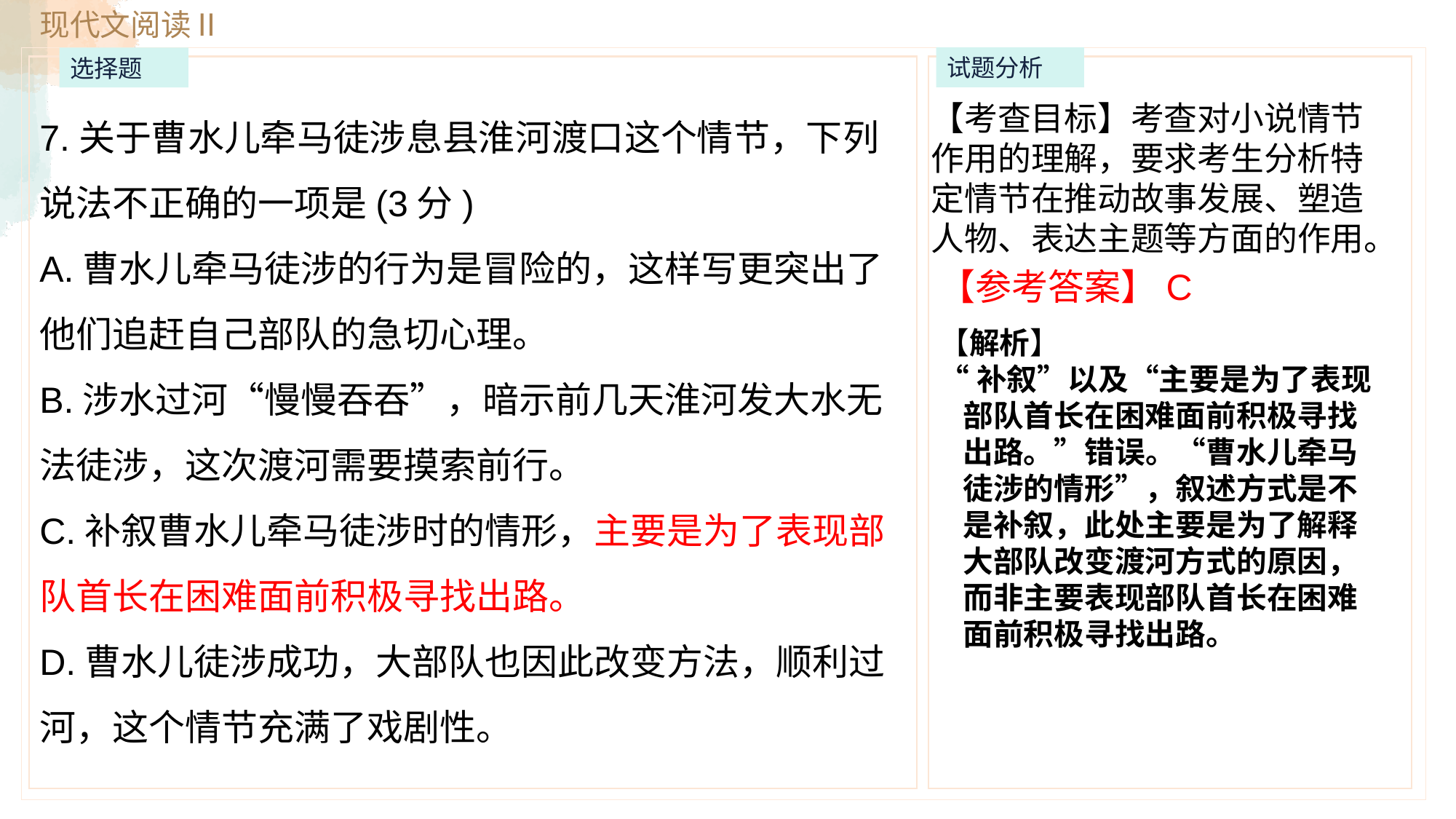

现代文阅读Ⅱ

试题分析
选择题

7.关于曹水儿牵马徒涉息县淮河渡口这个情节，下列说法不正确的一项是(3分)
A.曹水儿牵马徒涉的行为是冒险的，这样写更突出了他们追赶自己部队的急切心理。
B.涉水过河“慢慢吞吞”，暗示前几天淮河发大水无法徒涉，这次渡河需要摸索前行。
C.补叙曹水儿牵马徒涉时的情形，主要是为了表现部队首长在困难面前积极寻找出路。
D.曹水儿徒涉成功，大部队也因此改变方法，顺利过河，这个情节充满了戏剧性。
【考查目标】考查对小说情节作用的理解，要求考生分析特定情节在推动故事发展、塑造人物、表达主题等方面的作用。

【参考答案】C

年度工作概述
【解析】
“补叙”以及“主要是为了表现部队首长在困难面前积极寻找出路。”错误。“曹水儿牵马徒涉的情形”，叙述方式是不是补叙，此处主要是为了解释大部队改变渡河方式的原因，而非主要表现部队首长在困难面前积极寻找出路。

您的内容打在这里，或者通过复制您的文本后，在此框中选择粘贴，并选择只保留文字，建议使用微软雅黑字体。您的内容打在这里，或者通过复制您的文本后，在此框中选择粘贴，并选择只保留文字，建议使用微软雅黑字体。